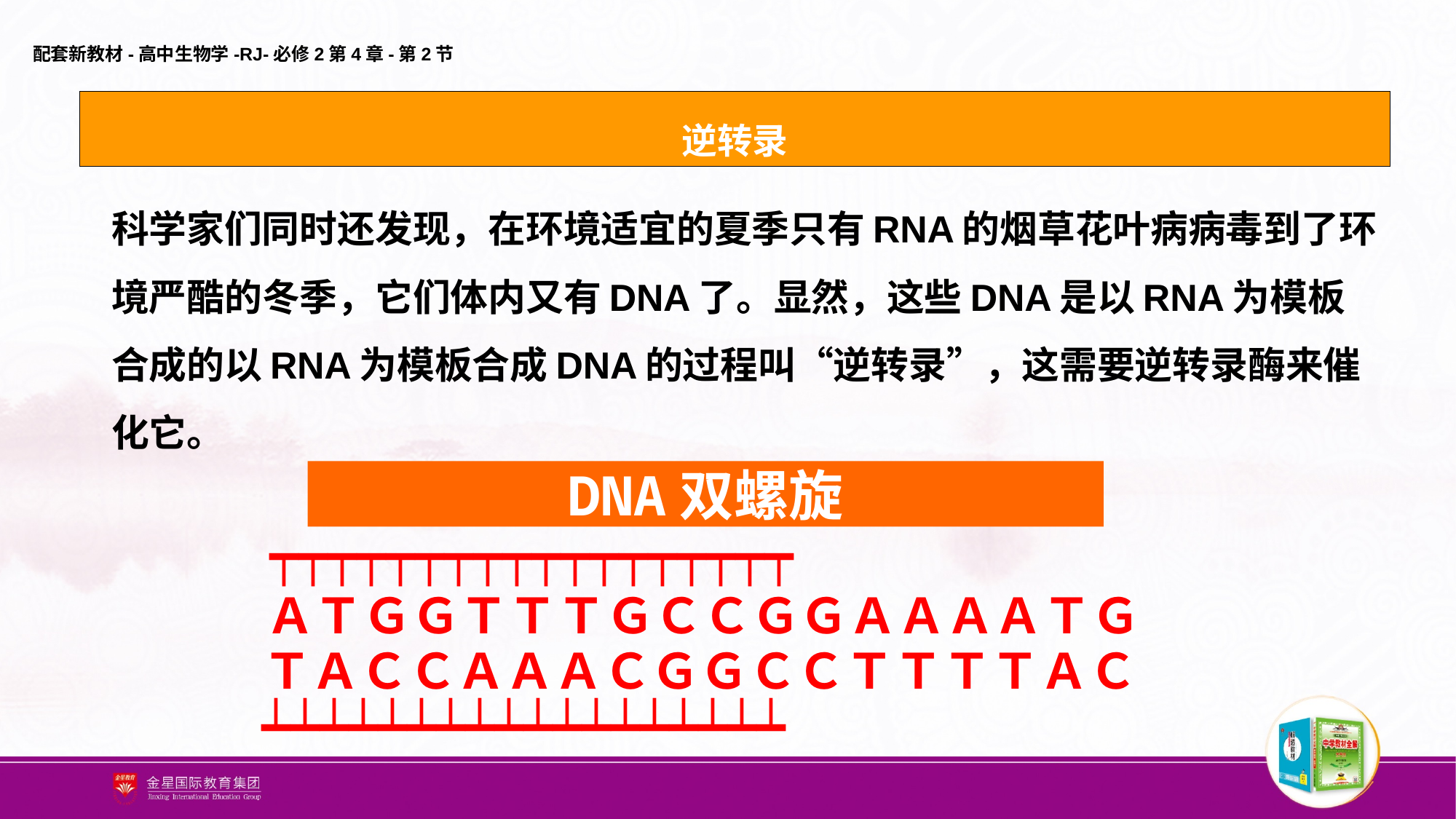

逆转录
科学家们同时还发现，在环境适宜的夏季只有RNA的烟草花叶病病毒到了环境严酷的冬季，它们体内又有DNA了。显然，这些DNA是以RNA为模板合成的以RNA为模板合成DNA的过程叫“逆转录”，这需要逆转录酶来催化它。
DNA双螺旋
┯┯┯┯┯┯┯┯┯┯┯┯┯┯┯┯┯┯
ＡＴＧＧＴＴＴＧＣＣＧＧＡＡＡＡＴＧ
ＴＡＣＣＡＡＡＣＧＧＣＣＴＴＴＴＡＣ
┷┷┷┷┷┷┷┷┷┷┷┷┷┷┷┷┷┷